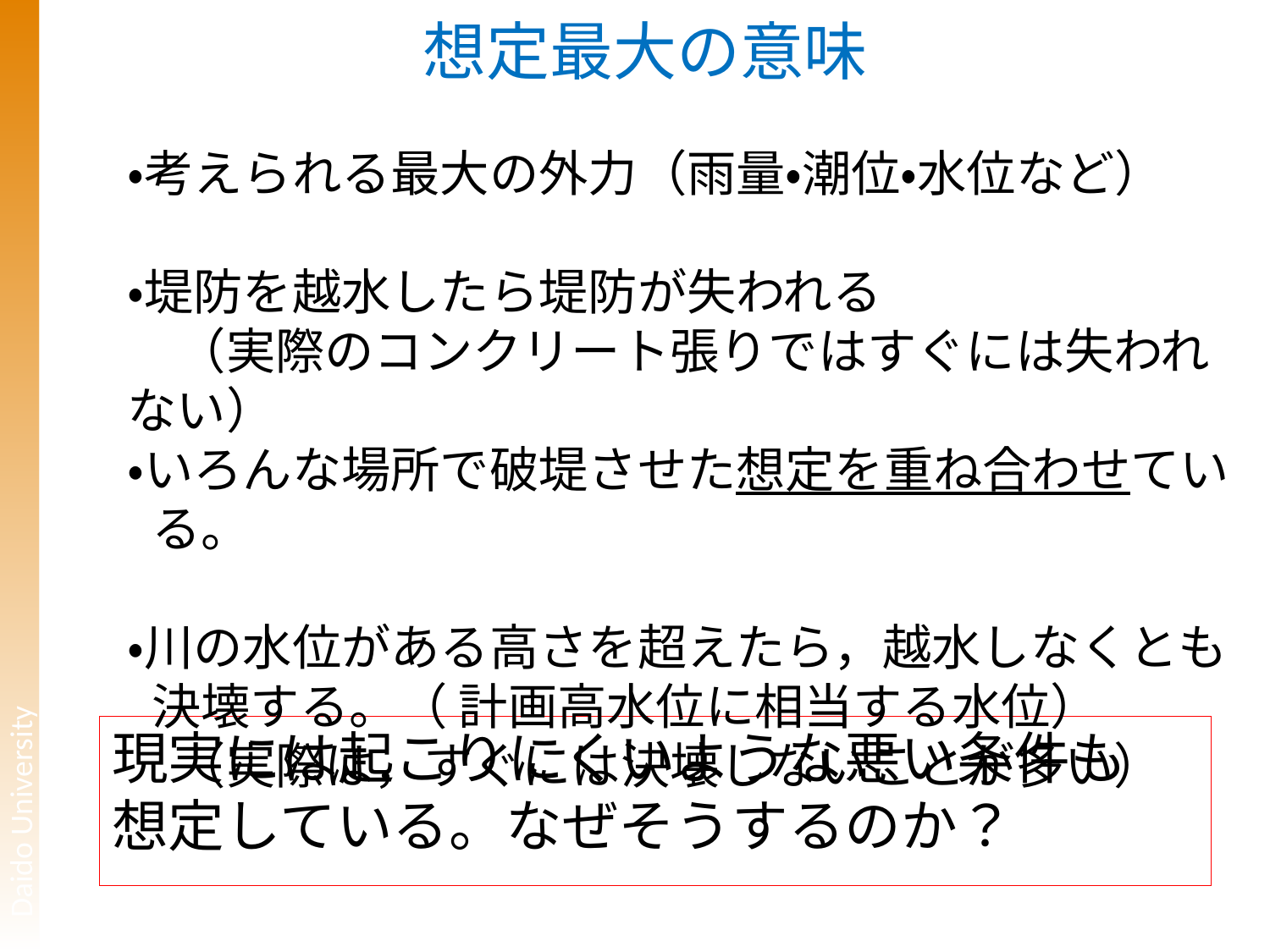

# 想定最大の意味
・考えられる最大の外力（雨量・潮位・水位など）

・堤防を越水したら堤防が失われる
　（実際のコンクリート張りではすぐには失われない）
・いろんな場所で破堤させた想定を重ね合わせている。

・川の水位がある高さを超えたら，越水しなくとも決壊する。（ 計画高水位に相当する水位）
　（実際は，すぐには決壊しないことが多い）
現実には起こりにくいような悪い条件も
想定している。なぜそうするのか？